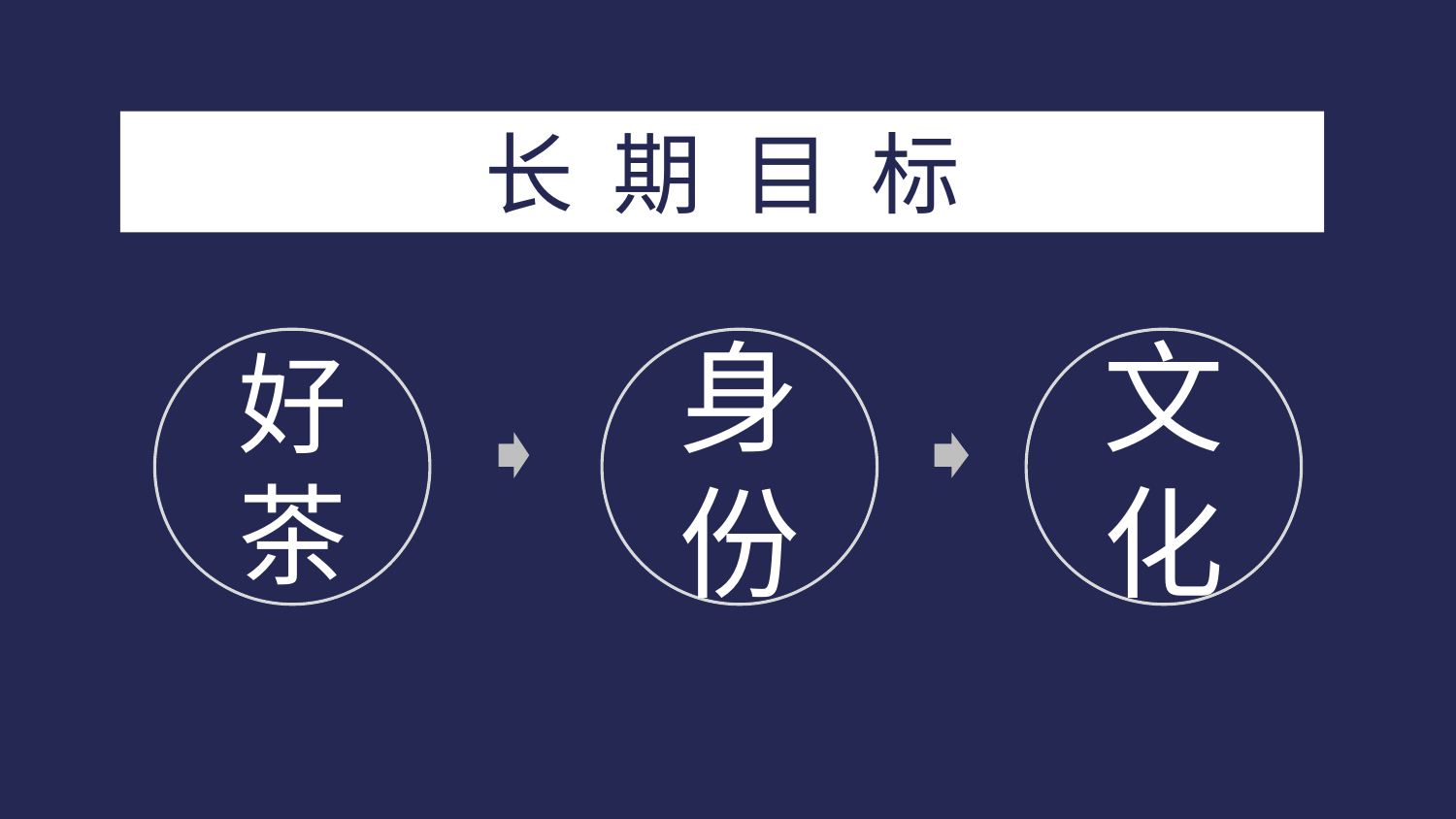

长  期  目  标
好茶
身份
文化